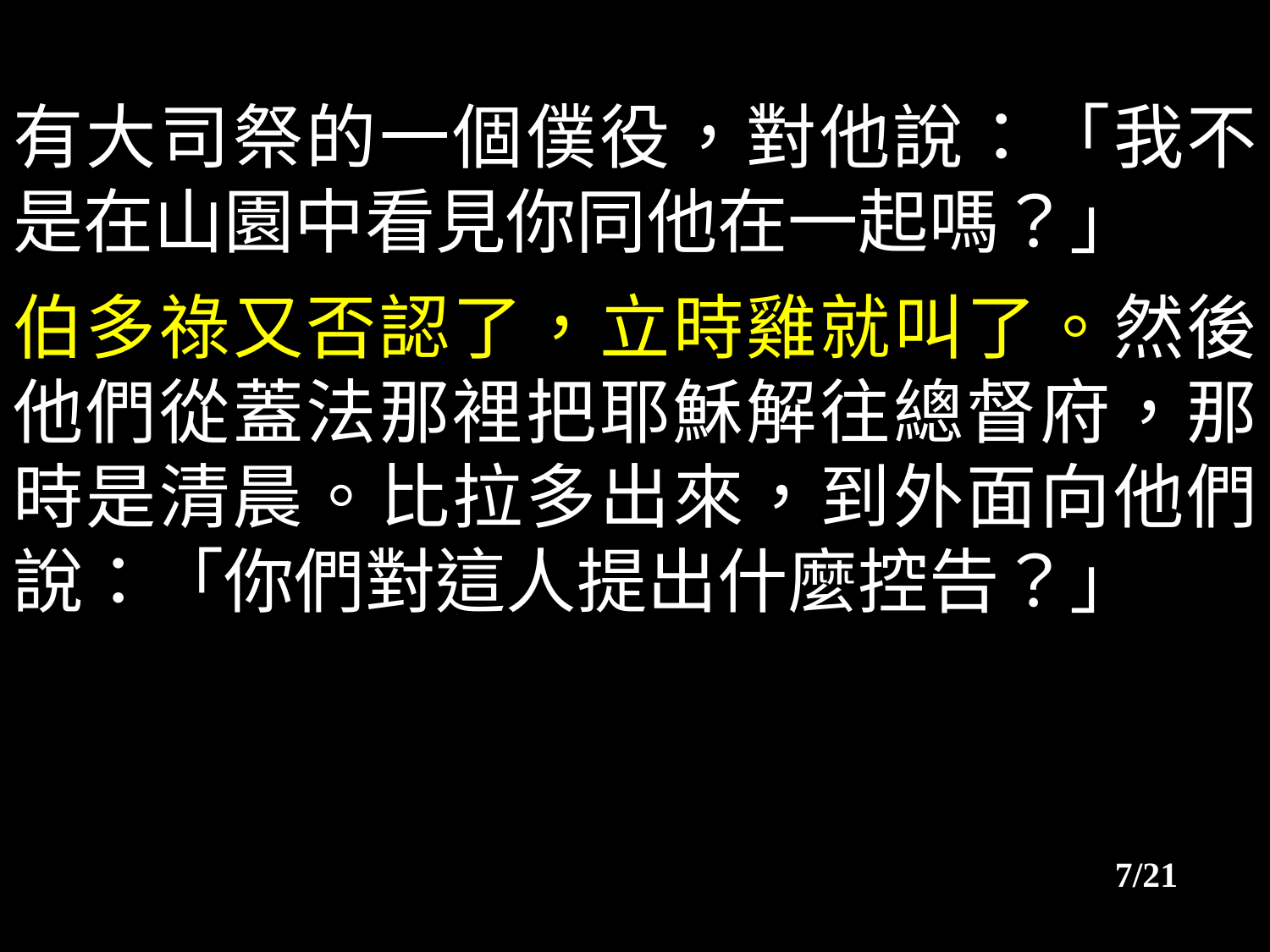

有大司祭的一個僕役，對他說：「我不是在山園中看見你同他在一起嗎？」
伯多祿又否認了，立時雞就叫了。然後他們從蓋法那裡把耶穌解往總督府，那時是清晨。比拉多出來，到外面向他們說：「你們對這人提出什麼控告？」
7/21